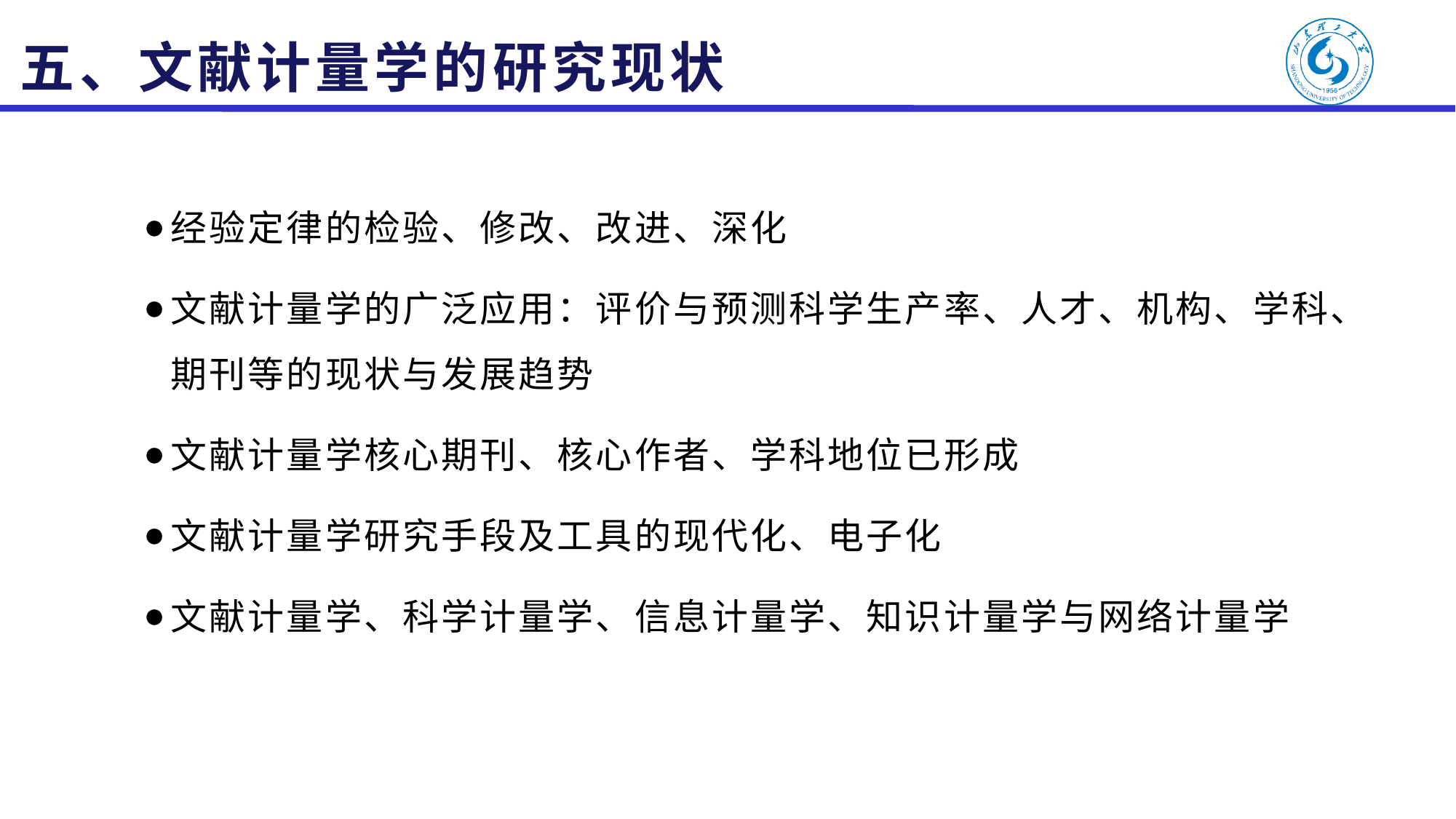

# 五、文献计量学的研究现状
经验定律的检验、修改、改进、深化
文献计量学的广泛应用：评价与预测科学生产率、人才、机构、学科、期刊等的现状与发展趋势
文献计量学核心期刊、核心作者、学科地位已形成
文献计量学研究手段及工具的现代化、电子化
文献计量学、科学计量学、信息计量学、知识计量学与网络计量学